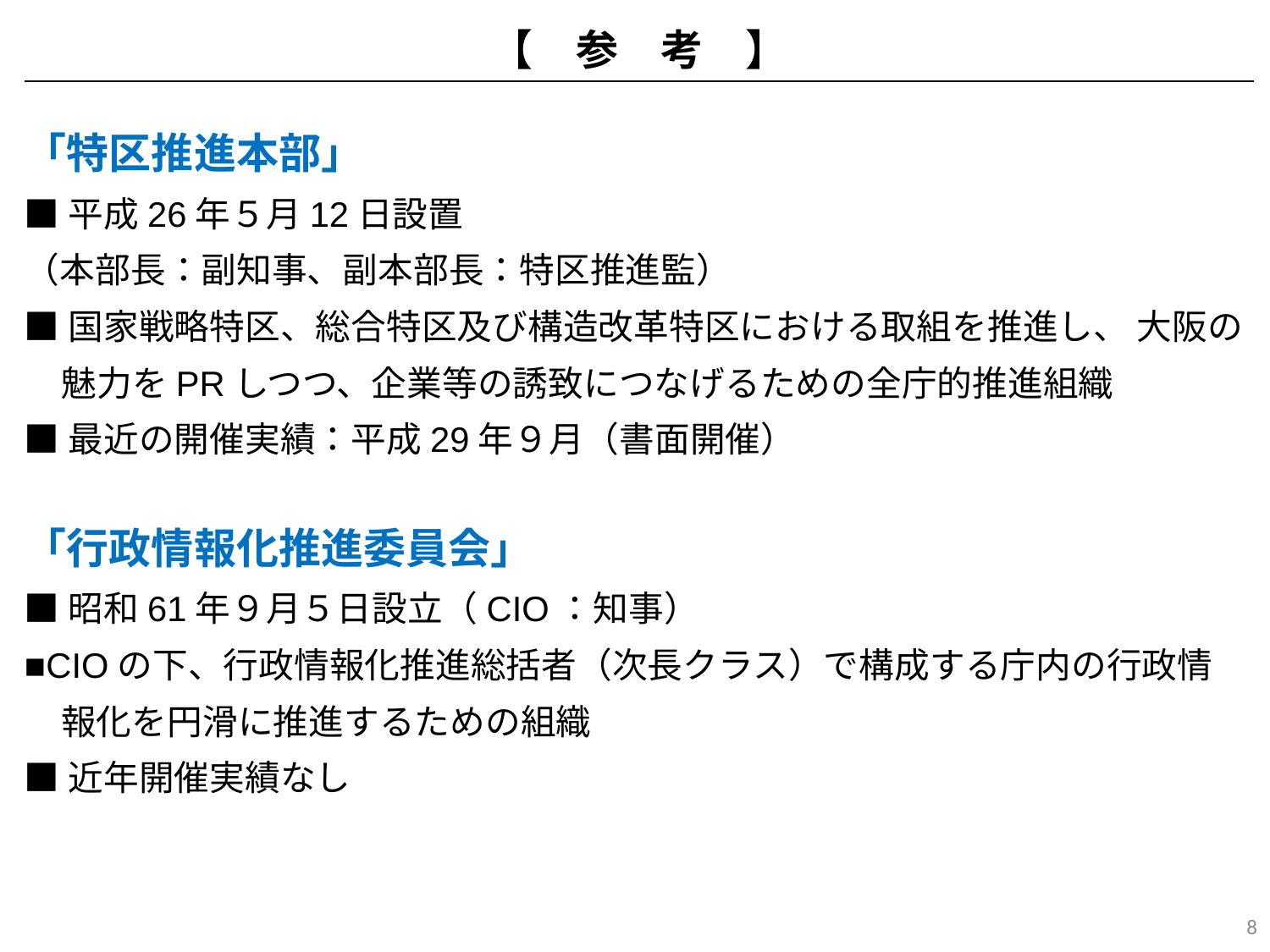

【　参　考　】
「特区推進本部」
■平成26年５月12日設置
（本部長：副知事、副本部長：特区推進監）
■国家戦略特区、総合特区及び構造改革特区における取組を推進し、 大阪の魅力をPRしつつ、企業等の誘致につなげるための全庁的推進組織
■最近の開催実績：平成29年９月（書面開催）

「行政情報化推進委員会」
■昭和61年９月５日設立（CIO：知事）
■CIOの下、行政情報化推進総括者（次長クラス）で構成する庁内の行政情報化を円滑に推進するための組織
■近年開催実績なし
8